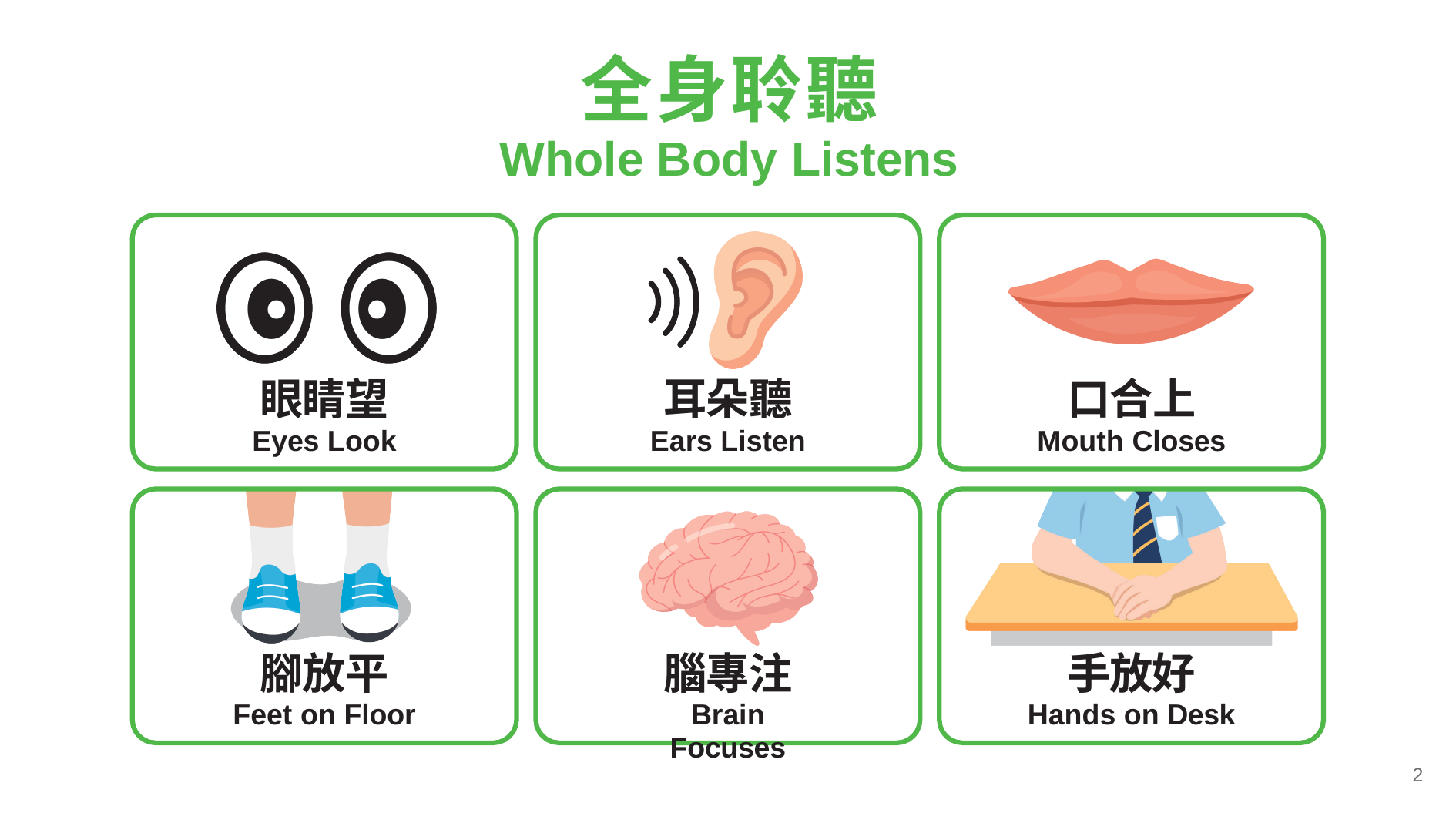

# 全身聆聽
Whole Body Listens
眼睛望
Eyes Look
耳朵聽
Ears Listen
口合上
Mouth Closes
腳放平
Feet on Floor
腦專注
Brain Focuses
手放好
Hands on Desk
2